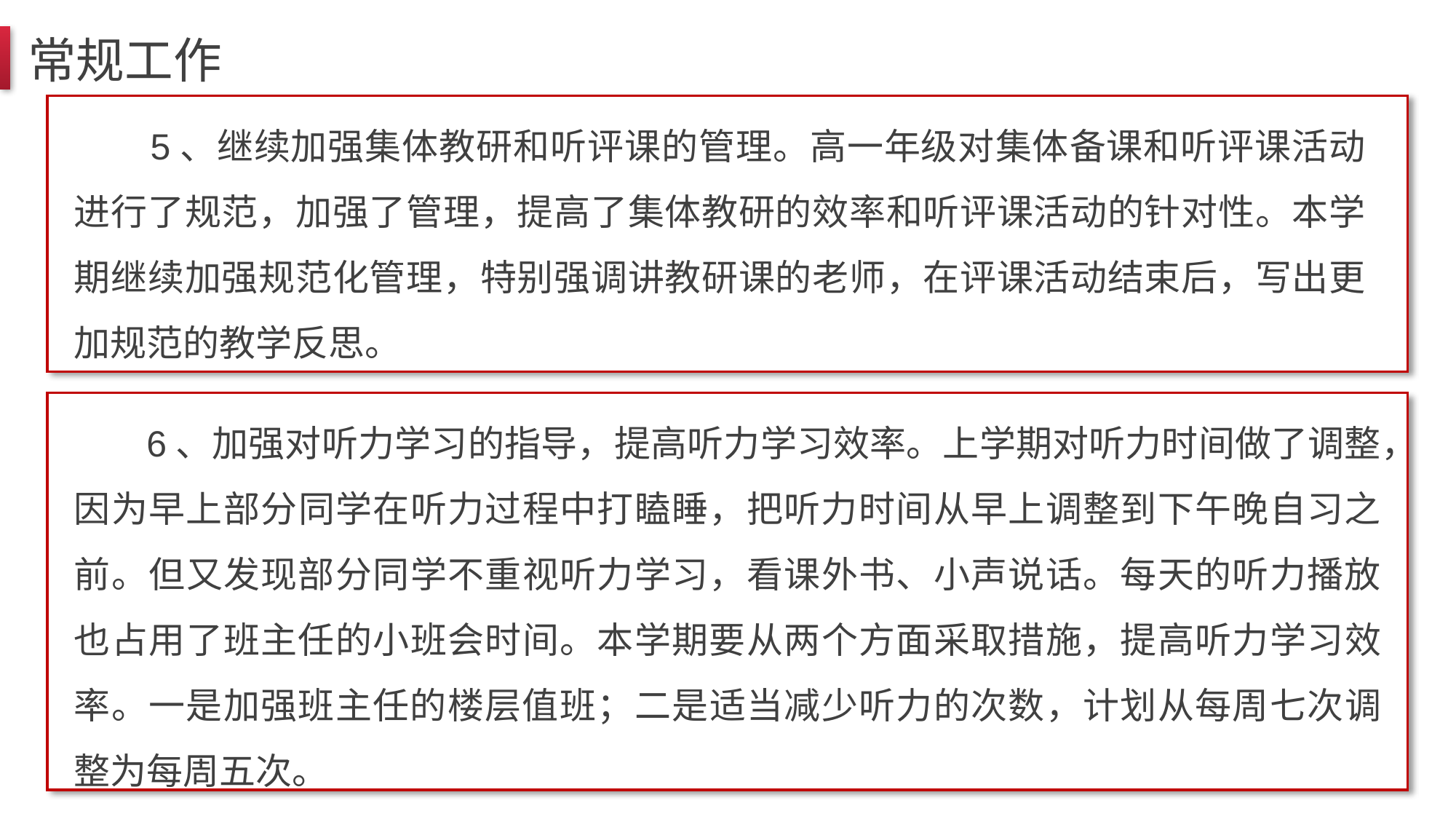

常规工作

       5、继续加强集体教研和听评课的管理。高一年级对集体备课和听评课活动进行了规范，加强了管理，提高了集体教研的效率和听评课活动的针对性。本学期继续加强规范化管理，特别强调讲教研课的老师，在评课活动结束后，写出更加规范的教学反思。

       6、加强对听力学习的指导，提高听力学习效率。上学期对听力时间做了调整，因为早上部分同学在听力过程中打瞌睡，把听力时间从早上调整到下午晚自习之前。但又发现部分同学不重视听力学习，看课外书、小声说话。每天的听力播放也占用了班主任的小班会时间。本学期要从两个方面采取措施，提高听力学习效率。一是加强班主任的楼层值班；二是适当减少听力的次数，计划从每周七次调整为每周五次。